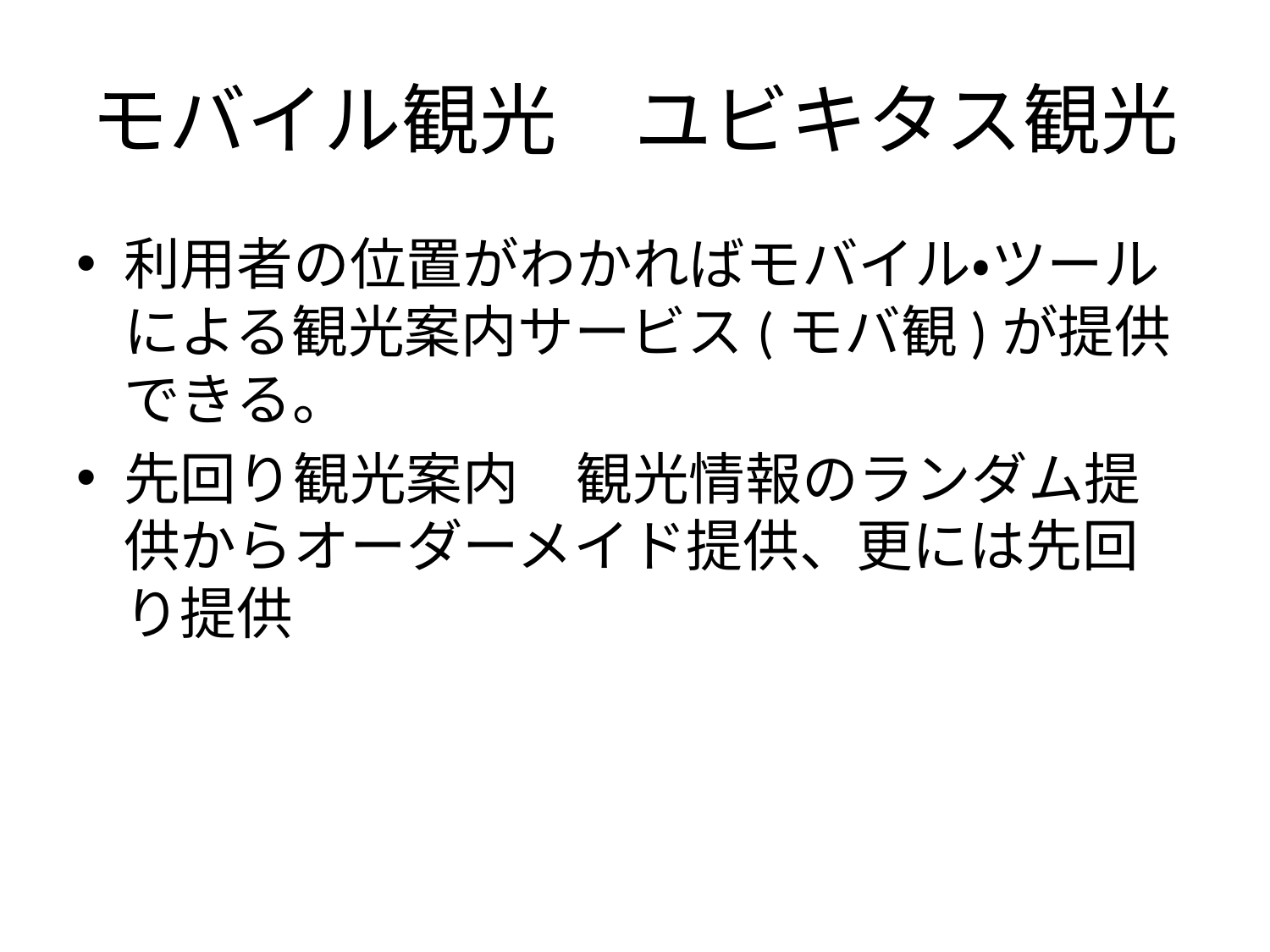

# モバイル観光　ユビキタス観光
利用者の位置がわかればモバイル・ツールによる観光案内サービス(モバ観)が提供できる。
先回り観光案内　観光情報のランダム提供からオーダーメイド提供、更には先回り提供